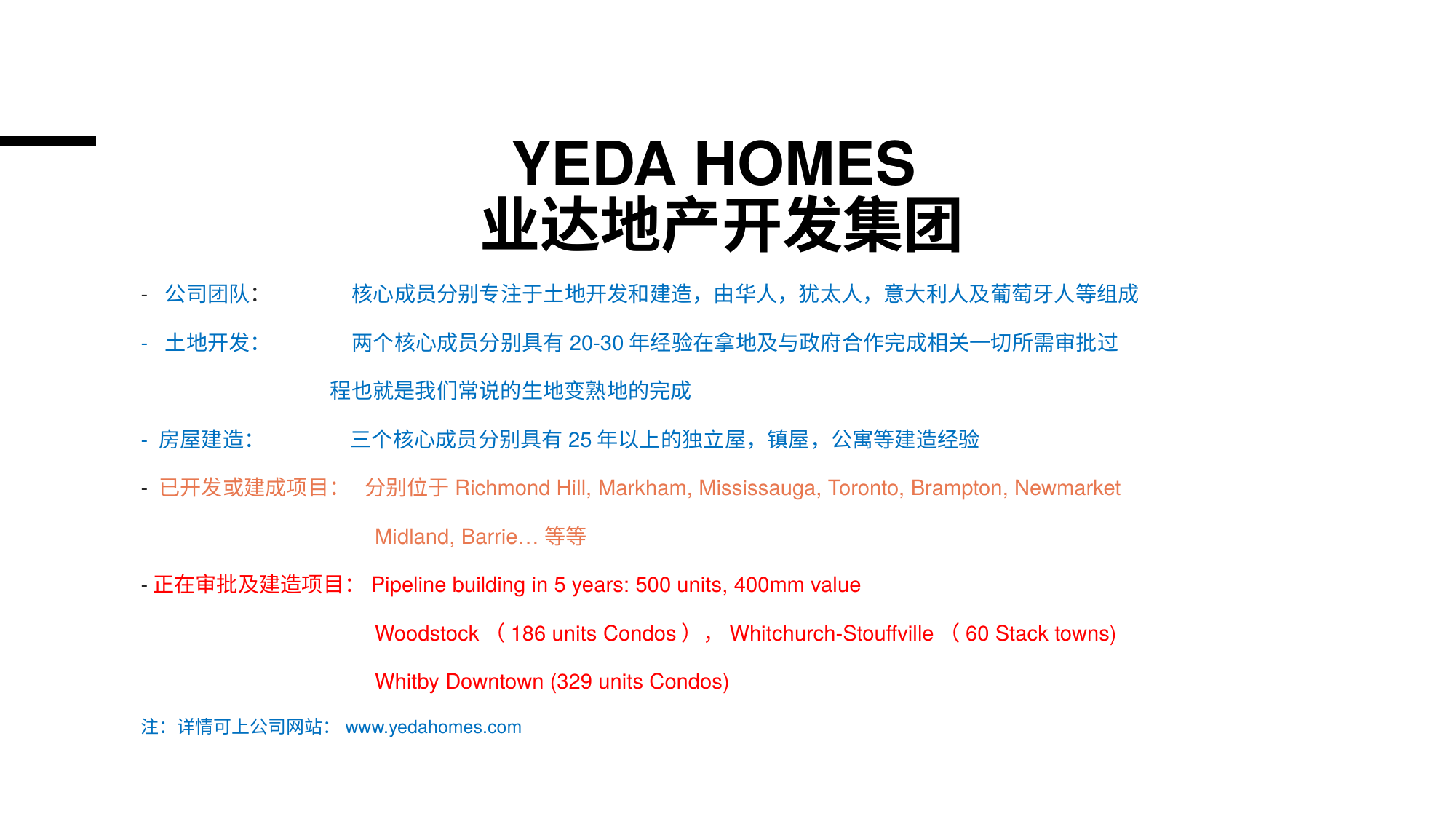

# YEDA HOMES 业达地产开发集团
-  公司团队：                 核心成员分别专注于土地开发和建造，由华人，犹太人，意大利人及葡萄牙人等组成
-  土地开发：                 两个核心成员分别具有20-30年经验在拿地及与政府合作完成相关一切所需审批过
                                       程也就是我们常说的生地变熟地的完成
- 房屋建造：                  三个核心成员分别具有25年以上的独立屋，镇屋，公寓等建造经验
- 已开发或建成项目：   分别位于Richmond Hill, Markham, Mississauga, Toronto, Brampton, Newmarket
                                       Midland, Barrie…等等
-正在审批及建造项目：Pipeline building in 5 years: 500 units, 400mm value
                                       Woodstock（186 units Condos），Whitchurch-Stouffville（60 Stack towns)
                                       Whitby Downtown (329 units Condos)
注：详情可上公司网站：www.yedahomes.com